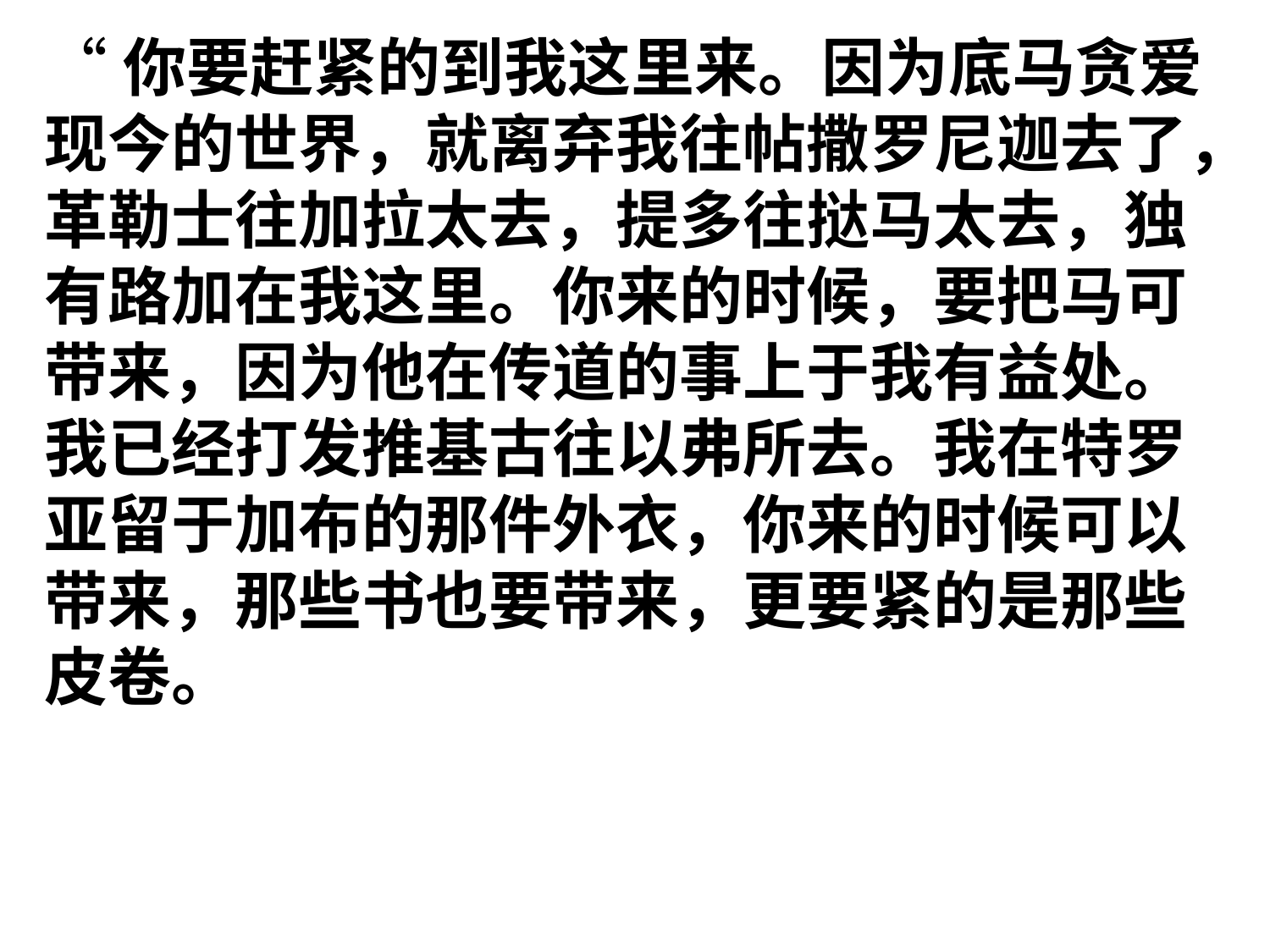

“你要赶紧的到我这里来。因为底马贪爱现今的世界，就离弃我往帖撒罗尼迦去了，革勒士往加拉太去，提多往挞马太去，独有路加在我这里。你来的时候，要把马可带来，因为他在传道的事上于我有益处。我已经打发推基古往以弗所去。我在特罗亚留于加布的那件外衣，你来的时候可以带来，那些书也要带来，更要紧的是那些皮卷。